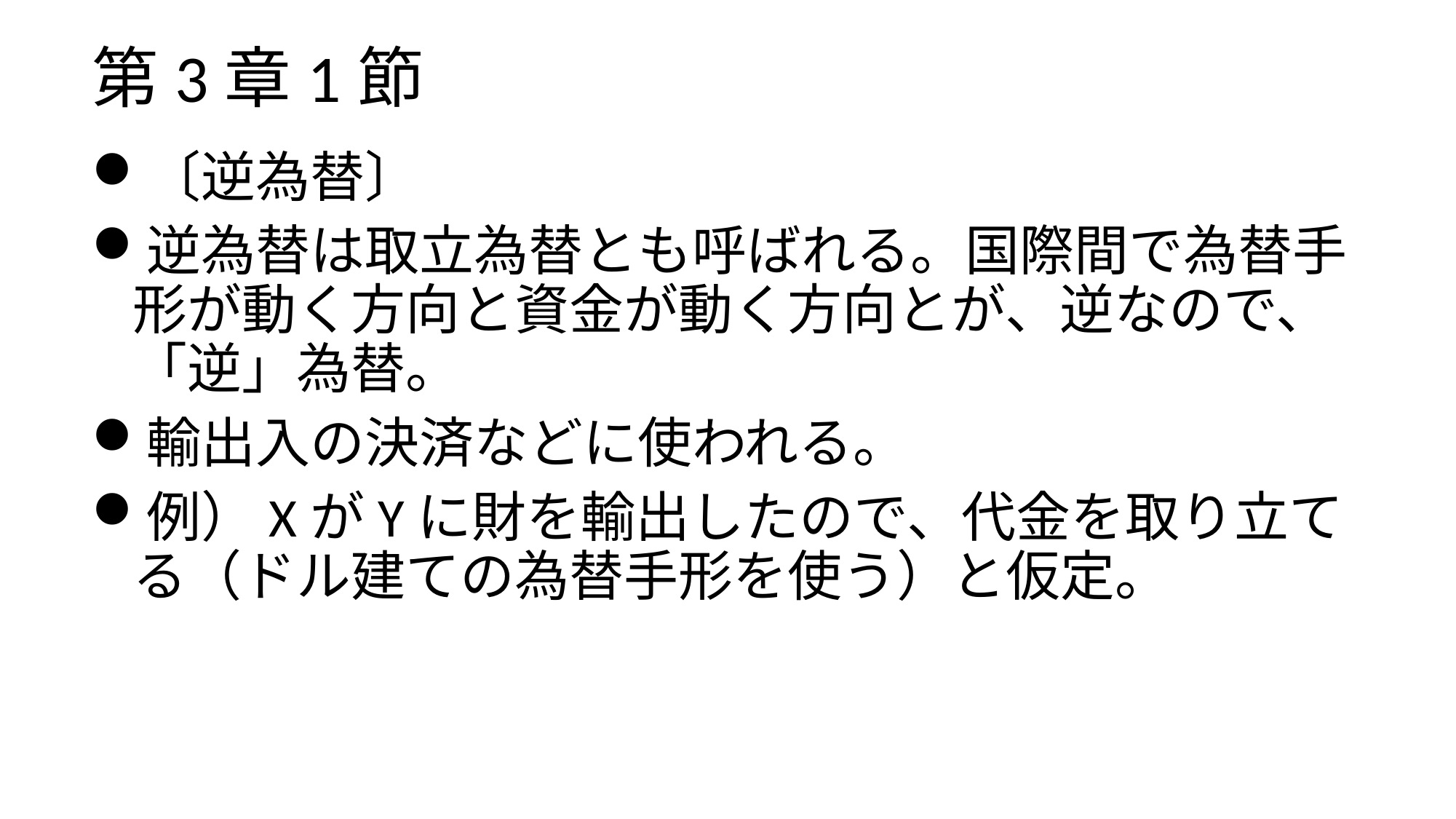

# 第3章1節
〔逆為替〕
逆為替は取立為替とも呼ばれる。国際間で為替手形が動く方向と資金が動く方向とが、逆なので、「逆」為替。
輸出入の決済などに使われる。
例）XがYに財を輸出したので、代金を取り立てる（ドル建ての為替手形を使う）と仮定。